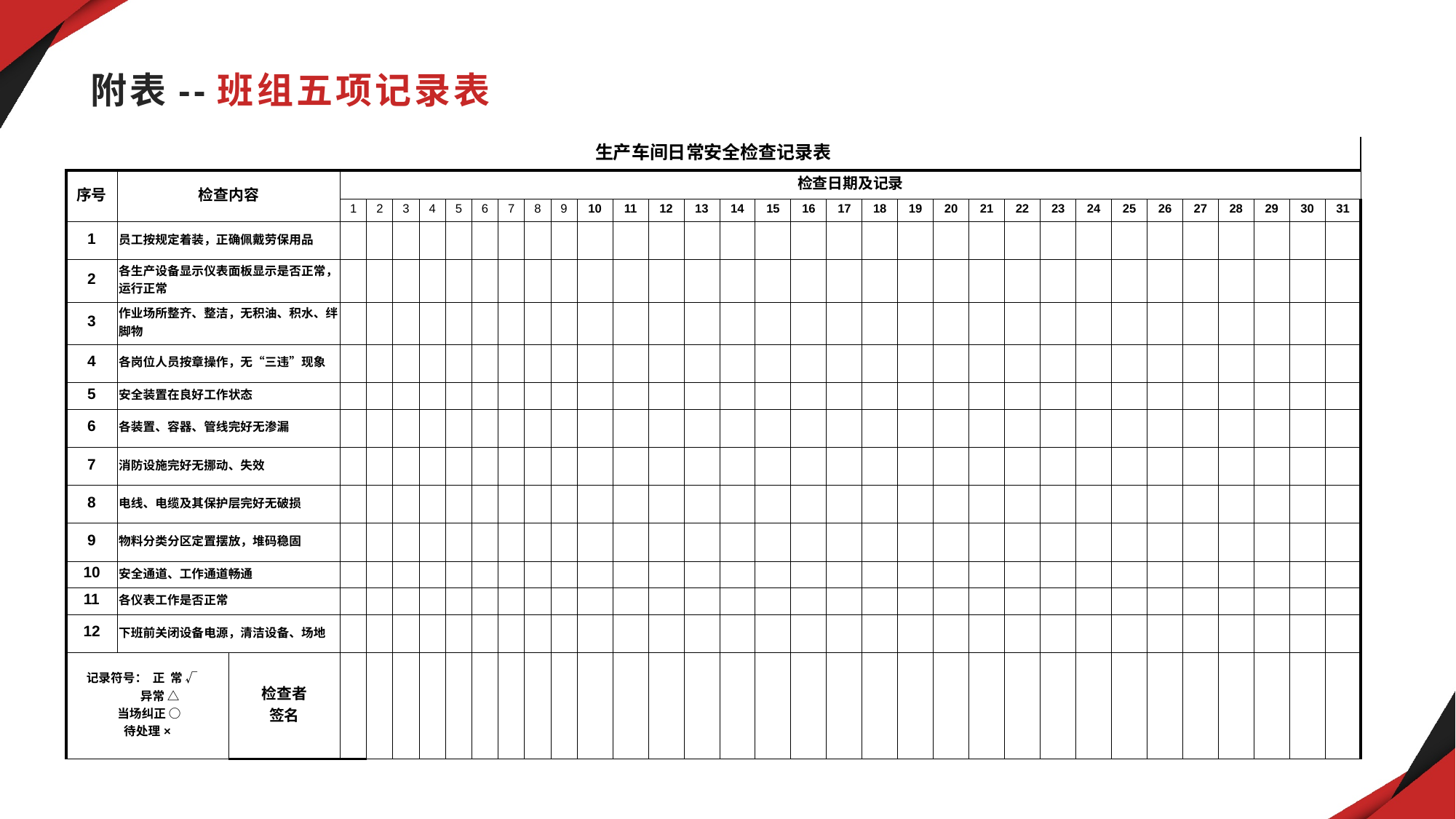

# 附表--班组五项记录表
| 生产车间日常安全检查记录表 |  |  |  |  |  |  |  |  |  |  |  |  |  |  |  |  |  |  |  |  |  |  |  |  |  |  |  |  |  |  |  |  |  |
| --- | --- | --- | --- | --- | --- | --- | --- | --- | --- | --- | --- | --- | --- | --- | --- | --- | --- | --- | --- | --- | --- | --- | --- | --- | --- | --- | --- | --- | --- | --- | --- | --- | --- |
| 序号 | 检查内容 |  | 检查日期及记录 |  |  |  |  |  |  |  |  |  |  |  |  |  |  |  |  |  |  |  |  |  |  |  |  |  |  |  |  |  |  |
|  |  |  | 1 | 2 | 3 | 4 | 5 | 6 | 7 | 8 | 9 | 10 | 11 | 12 | 13 | 14 | 15 | 16 | 17 | 18 | 19 | 20 | 21 | 22 | 23 | 24 | 25 | 26 | 27 | 28 | 29 | 30 | 31 |
| 1 | 员工按规定着装，正确佩戴劳保用品 |  |  |  |  |  |  |  |  |  |  |  |  |  |  |  |  |  |  |  |  |  |  |  |  |  |  |  |  |  |  |  |  |
| 2 | 各生产设备显示仪表面板显示是否正常，运行正常 |  |  |  |  |  |  |  |  |  |  |  |  |  |  |  |  |  |  |  |  |  |  |  |  |  |  |  |  |  |  |  |  |
| 3 | 作业场所整齐、整洁，无积油、积水、绊脚物 |  |  |  |  |  |  |  |  |  |  |  |  |  |  |  |  |  |  |  |  |  |  |  |  |  |  |  |  |  |  |  |  |
| 4 | 各岗位人员按章操作，无“三违”现象 |  |  |  |  |  |  |  |  |  |  |  |  |  |  |  |  |  |  |  |  |  |  |  |  |  |  |  |  |  |  |  |  |
| 5 | 安全装置在良好工作状态 |  |  |  |  |  |  |  |  |  |  |  |  |  |  |  |  |  |  |  |  |  |  |  |  |  |  |  |  |  |  |  |  |
| 6 | 各装置、容器、管线完好无渗漏 |  |  |  |  |  |  |  |  |  |  |  |  |  |  |  |  |  |  |  |  |  |  |  |  |  |  |  |  |  |  |  |  |
| 7 | 消防设施完好无挪动、失效 |  |  |  |  |  |  |  |  |  |  |  |  |  |  |  |  |  |  |  |  |  |  |  |  |  |  |  |  |  |  |  |  |
| 8 | 电线、电缆及其保护层完好无破损 |  |  |  |  |  |  |  |  |  |  |  |  |  |  |  |  |  |  |  |  |  |  |  |  |  |  |  |  |  |  |  |  |
| 9 | 物料分类分区定置摆放，堆码稳固 |  |  |  |  |  |  |  |  |  |  |  |  |  |  |  |  |  |  |  |  |  |  |  |  |  |  |  |  |  |  |  |  |
| 10 | 安全通道、工作通道畅通 |  |  |  |  |  |  |  |  |  |  |  |  |  |  |  |  |  |  |  |  |  |  |  |  |  |  |  |  |  |  |  |  |
| 11 | 各仪表工作是否正常 |  |  |  |  |  |  |  |  |  |  |  |  |  |  |  |  |  |  |  |  |  |  |  |  |  |  |  |  |  |  |  |  |
| 12 | 下班前关闭设备电源，清洁设备、场地 |  |  |  |  |  |  |  |  |  |  |  |  |  |  |  |  |  |  |  |  |  |  |  |  |  |  |  |  |  |  |  |  |
| 记录符号： 正 常 √ 异常 △ 当场纠正 ○ 待处理× |  | 检查者 签名 |  |  |  |  |  |  |  |  |  |  |  |  |  |  |  |  |  |  |  |  |  |  |  |  |  |  |  |  |  |  |  |